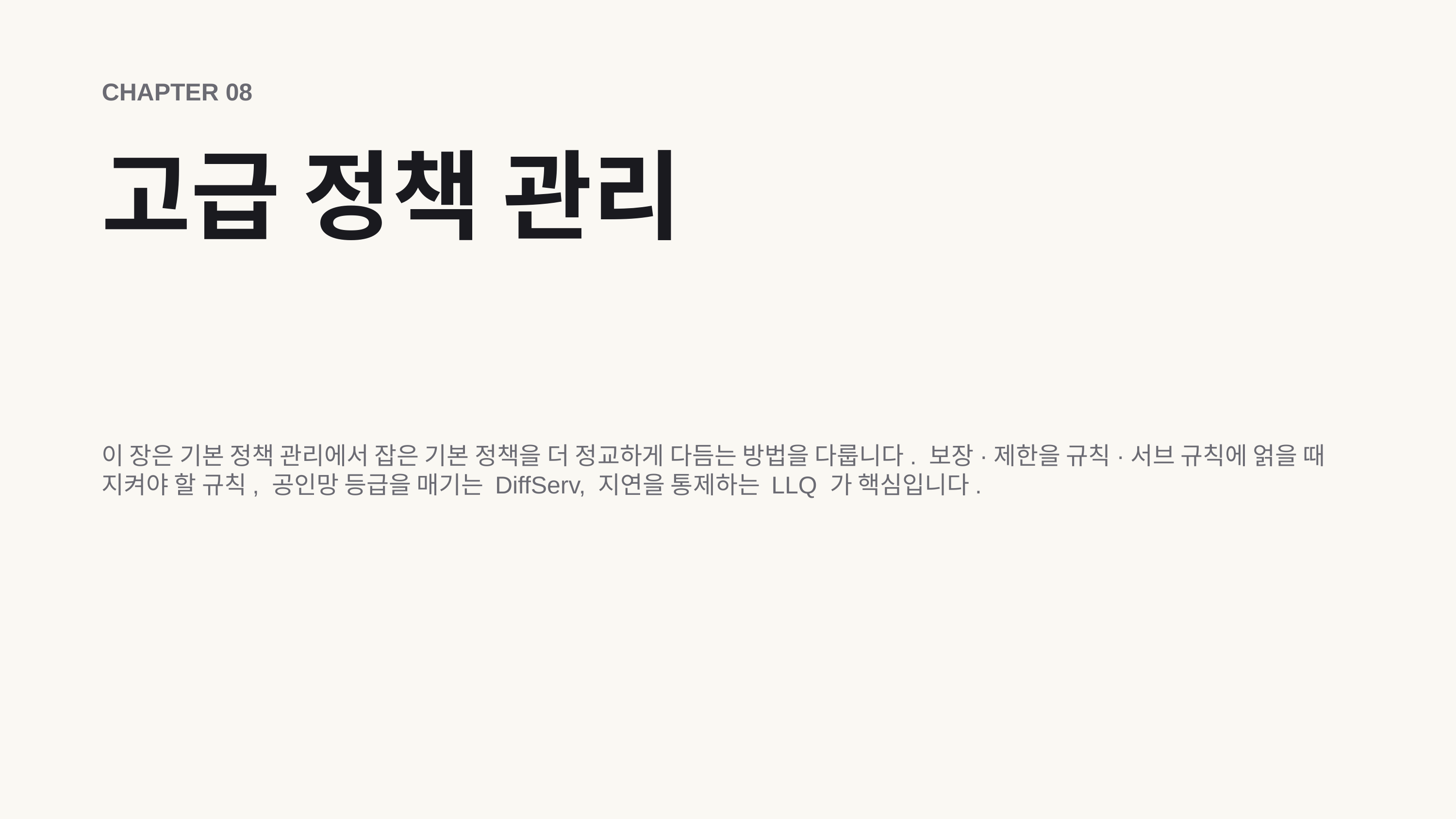

CHAPTER 08
고급 정책 관리
이 장은 기본 정책 관리에서 잡은 기본 정책을 더 정교하게 다듬는 방법을 다룹니다. 보장·제한을 규칙·서브 규칙에 얽을 때 지켜야 할 규칙, 공인망 등급을 매기는 DiffServ, 지연을 통제하는 LLQ 가 핵심입니다.